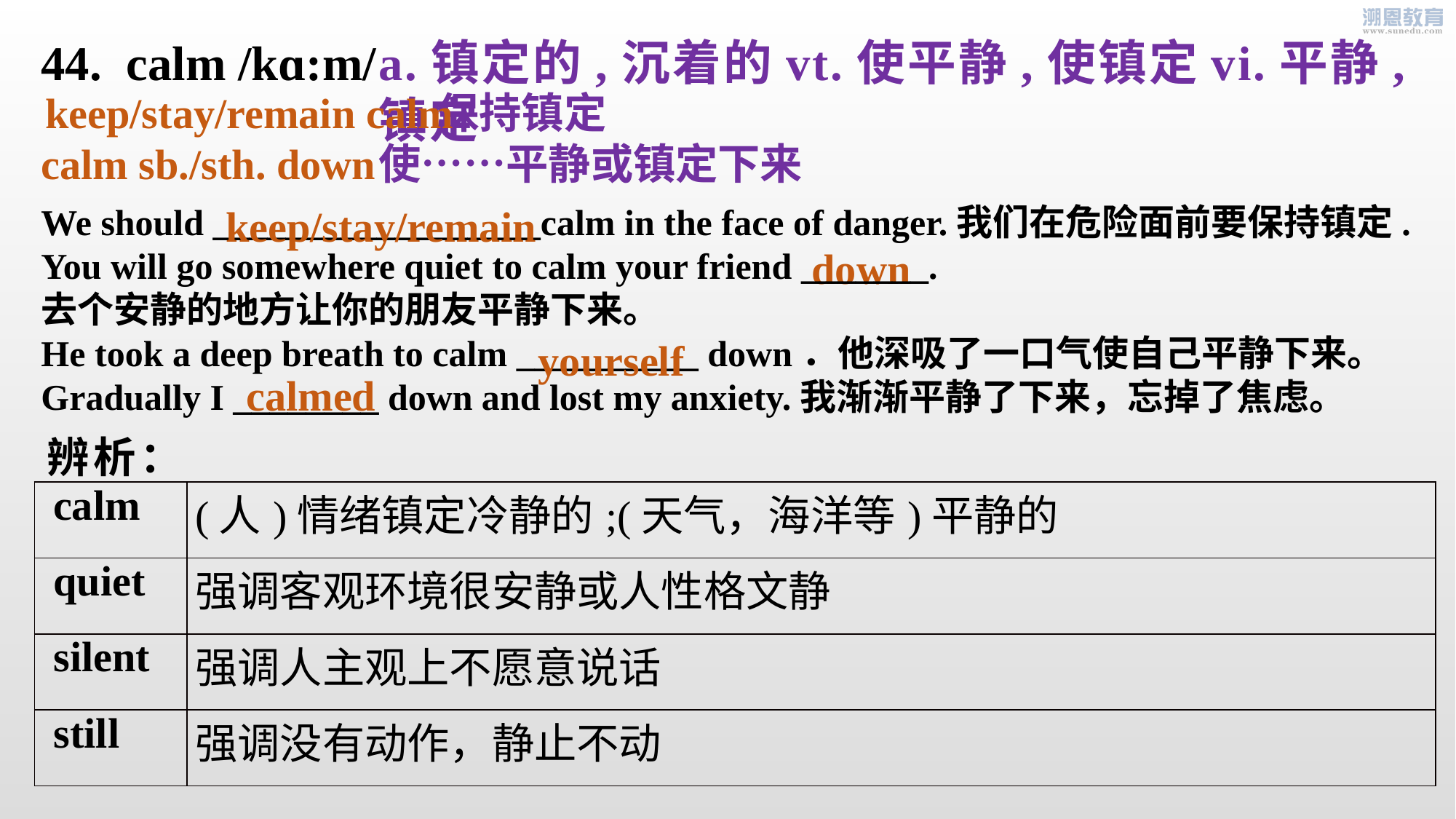

44.  calm /kɑ:m/
a.镇定的,沉着的vt.使平静,使镇定vi.平静,镇定
                                        保持镇定
                                  使……平静或镇定下来
keep/stay/remain calm
calm sb./sth. down
We should __________________calm in the face of danger.我们在危险面前要保持镇定.
You will go somewhere quiet to calm your friend _______.
去个安静的地方让你的朋友平静下来。
He took a deep breath to calm __________ down．他深吸了一口气使自己平静下来。
Gradually I ________ down and lost my anxiety.我渐渐平静了下来，忘掉了焦虑。
keep/stay/remain
down
yourself
calmed
辨析：
| calm | (人)情绪镇定冷静的;(天气，海洋等)平静的 |
| --- | --- |
| quiet | 强调客观环境很安静或人性格文静 |
| silent | 强调人主观上不愿意说话 |
| still | 强调没有动作，静止不动 |